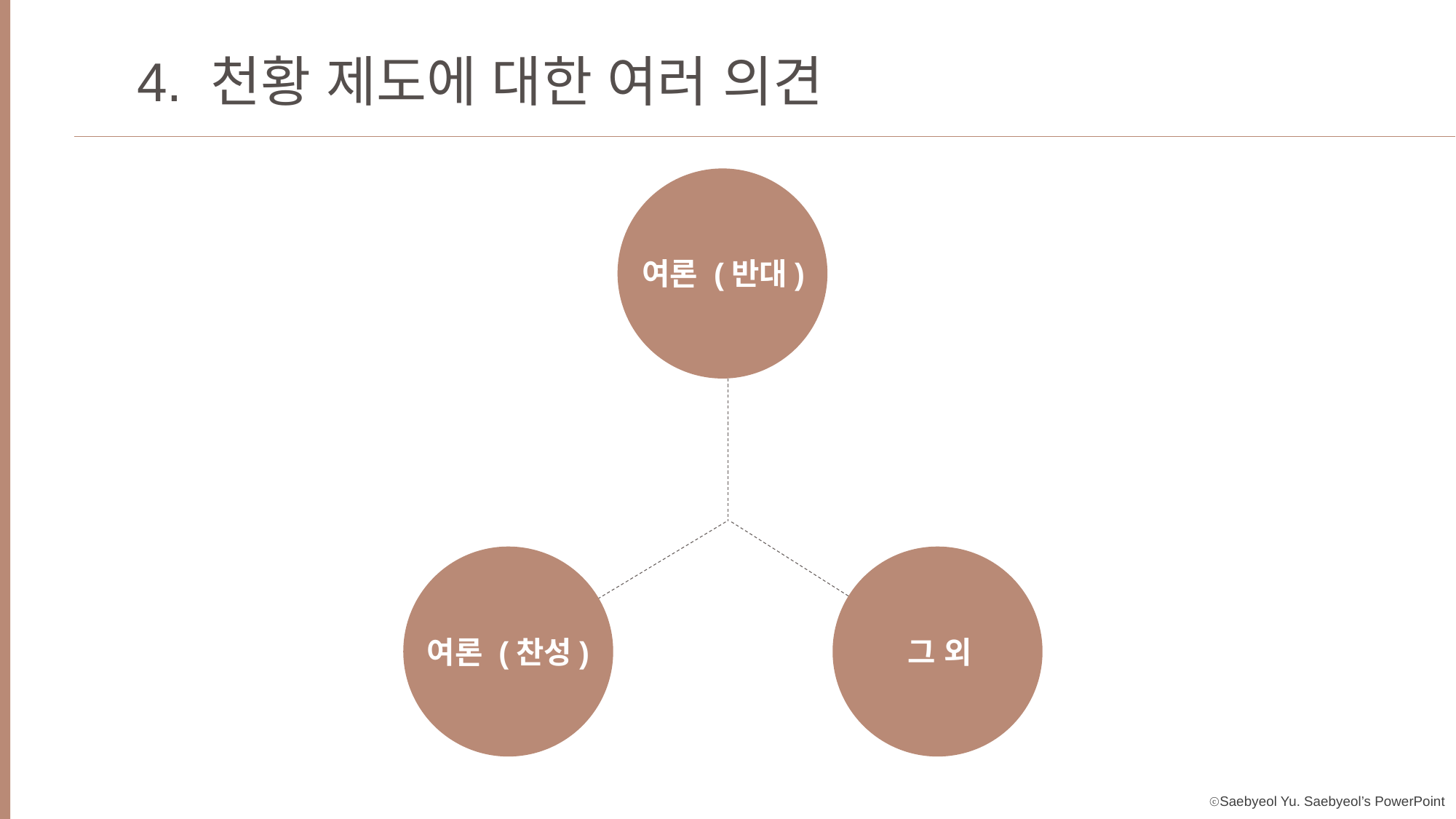

4. 천황 제도에 대한 여러 의견

여론 (반대)

여론 (찬성)
그 외